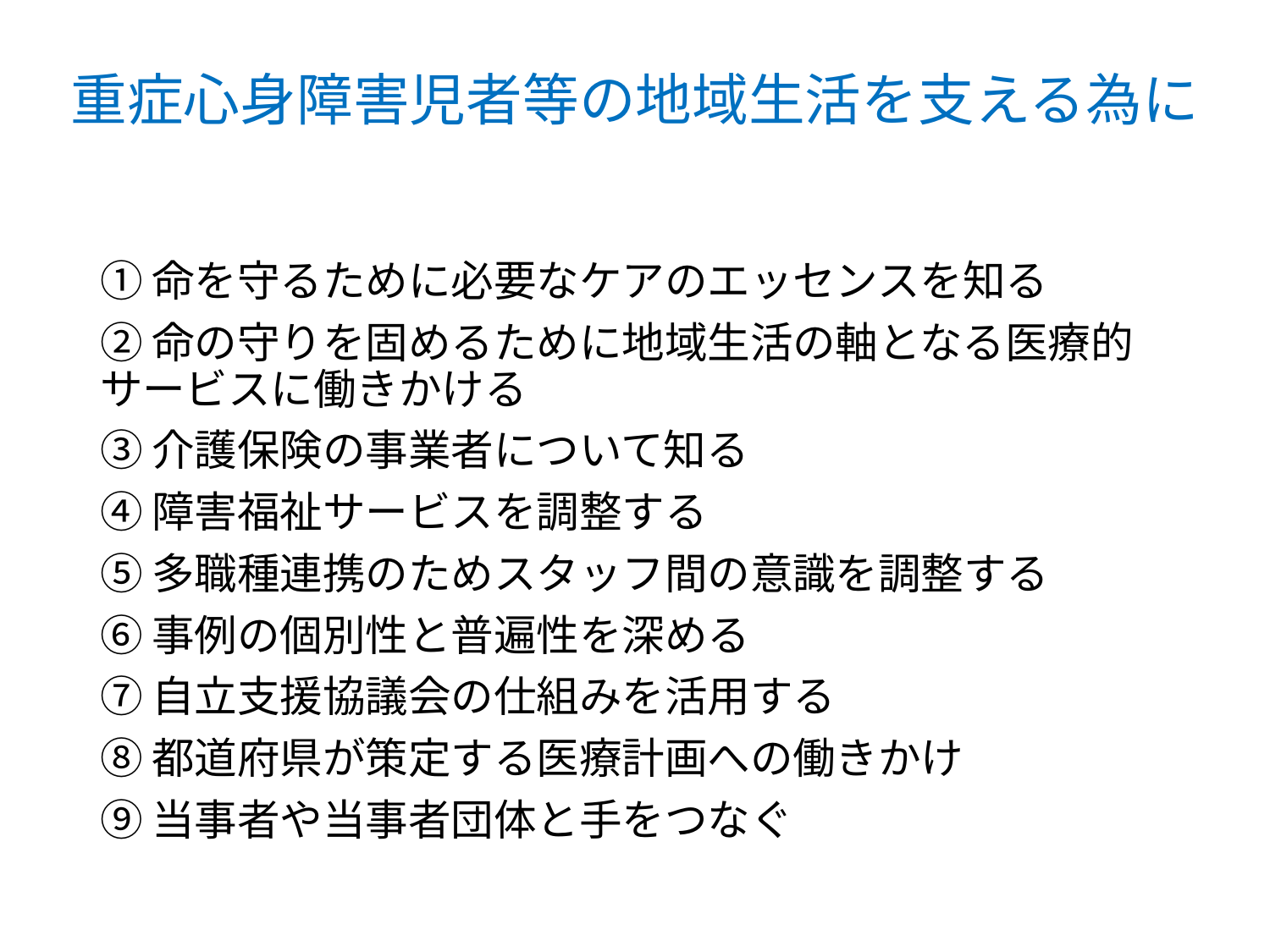

# 重症心身障害児者等の地域生活を支える為に
①命を守るために必要なケアのエッセンスを知る
②命の守りを固めるために地域生活の軸となる医療的サービスに働きかける
③介護保険の事業者について知る
④障害福祉サービスを調整する
⑤多職種連携のためスタッフ間の意識を調整する
⑥事例の個別性と普遍性を深める
⑦自立支援協議会の仕組みを活用する
⑧都道府県が策定する医療計画への働きかけ
⑨当事者や当事者団体と手をつなぐ